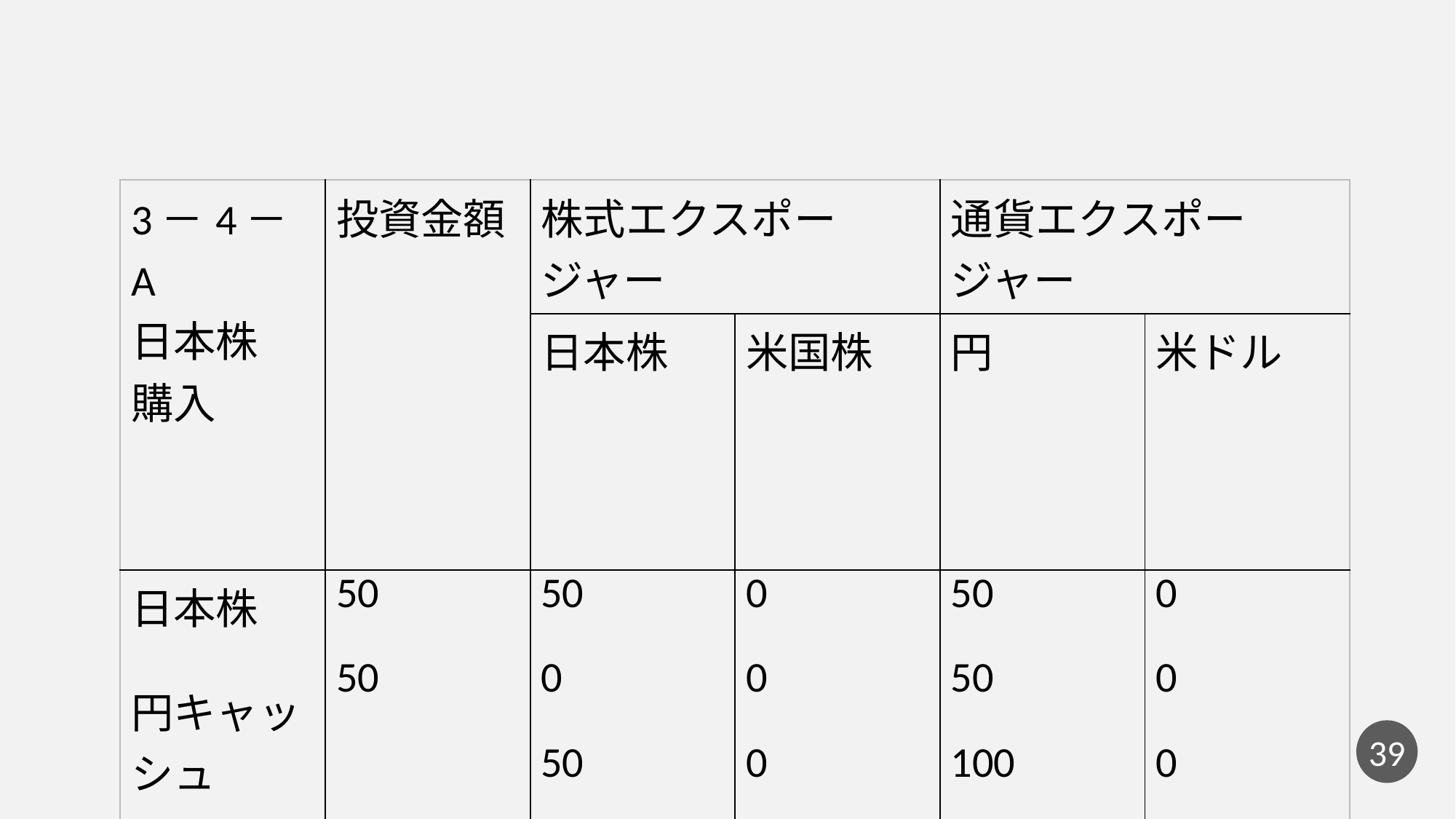

| 3－4－A　 日本株 購入 | 投資金額 | 株式エクスポージャー |  | 通貨エクスポージャー |  |
| --- | --- | --- | --- | --- | --- |
|  |  | 日本株 | 米国株 | 円 | 米ドル |
| 日本株 円キャッシュ 合計 | 50 50 | 50 0 50 | 0 0 0 | 50 50 100 | 0 0 0 |
39